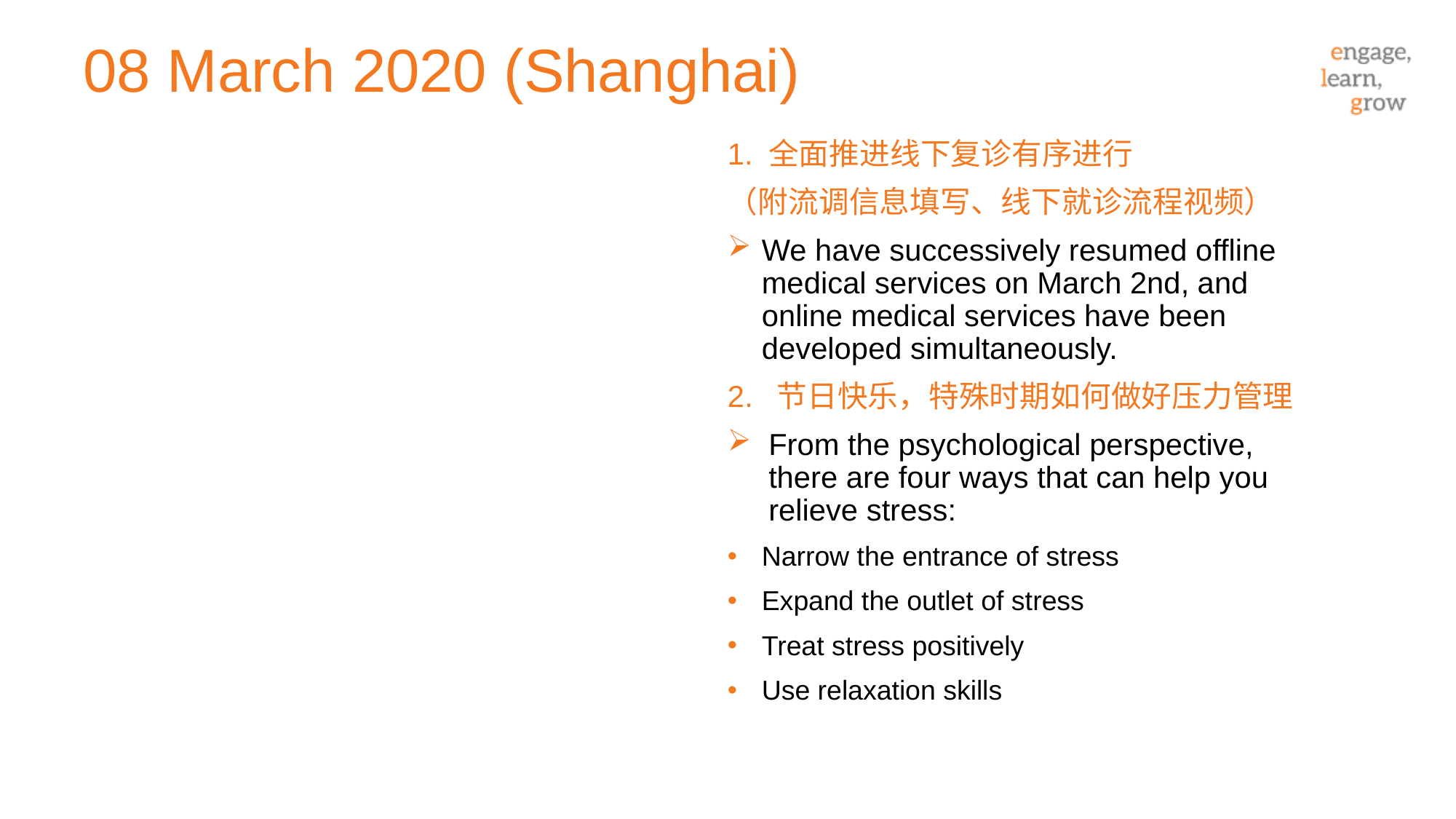

# 08 March 2020 (Shanghai)

全面推进线下复诊有序进行
（附流调信息填写、线下就诊流程视频）
We have successively resumed offline medical services on March 2nd, and online medical services have been developed simultaneously.
2.  节日快乐，特殊时期如何做好压力管理
From the psychological perspective, there are four ways that can help you relieve stress:
Narrow the entrance of stress
Expand the outlet of stress
Treat stress positively
Use relaxation skills